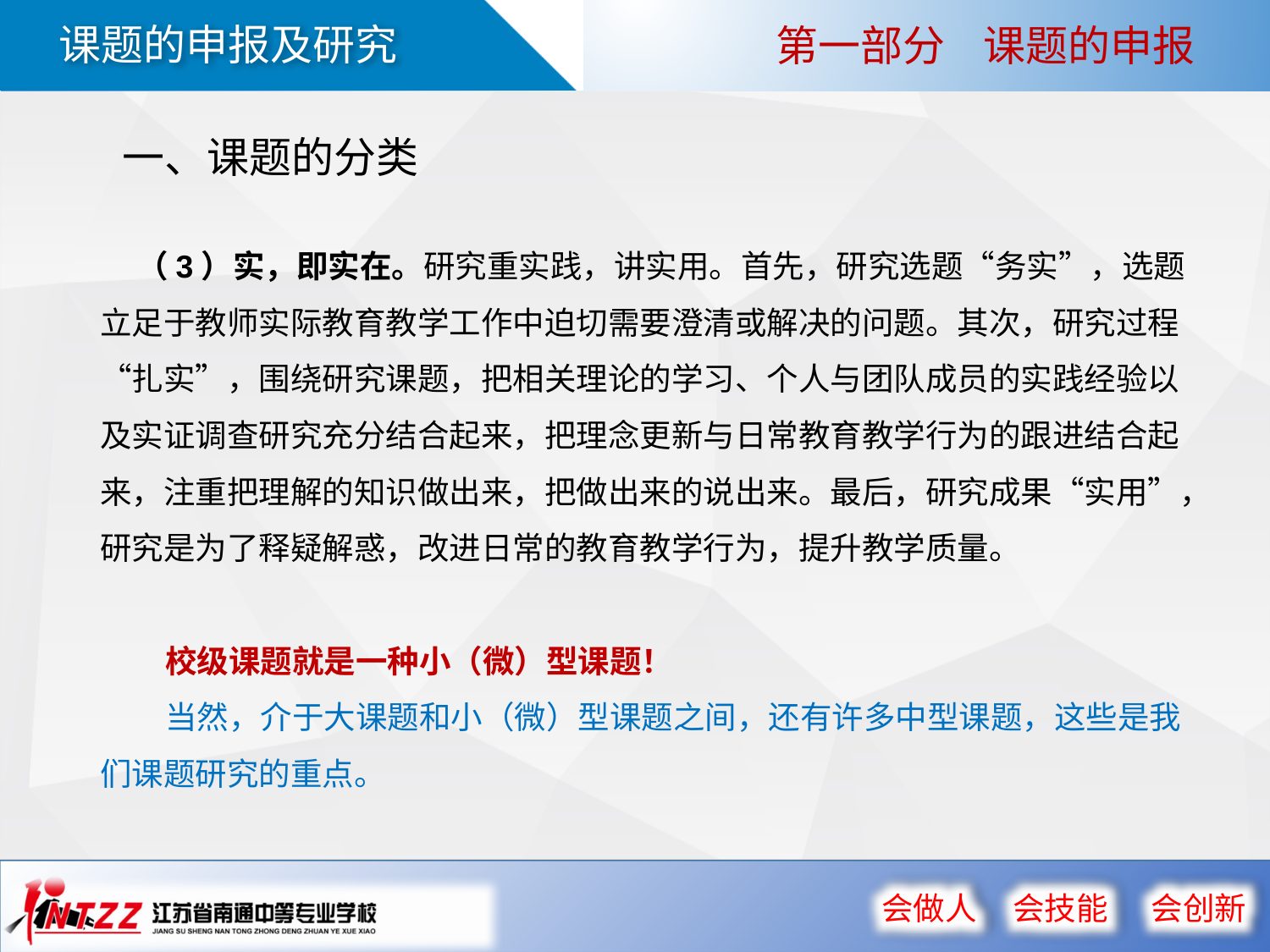

第一部分    课题的申报
一、课题的分类
    （3）实，即实在。研究重实践，讲实用。首先，研究选题“务实”，选题立足于教师实际教育教学工作中迫切需要澄清或解决的问题。其次，研究过程“扎实”，围绕研究课题，把相关理论的学习、个人与团队成员的实践经验以及实证调查研究充分结合起来，把理念更新与日常教育教学行为的跟进结合起来，注重把理解的知识做出来，把做出来的说出来。最后，研究成果“实用”，研究是为了释疑解惑，改进日常的教育教学行为，提升教学质量。

        校级课题就是一种小（微）型课题！
        当然，介于大课题和小（微）型课题之间，还有许多中型课题，这些是我们课题研究的重点。